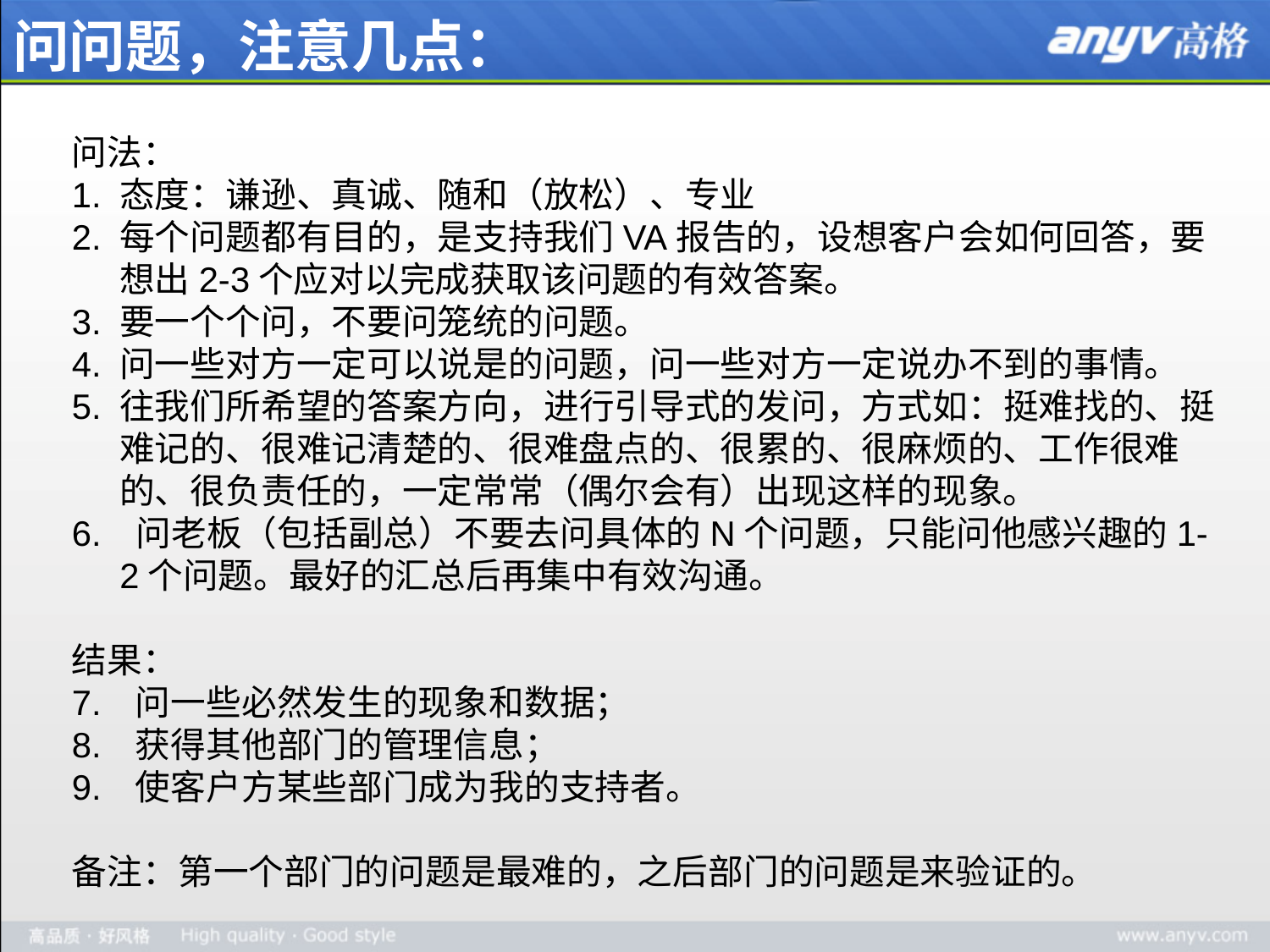

# 问问题，注意几点：
问法：
态度：谦逊、真诚、随和（放松）、专业
每个问题都有目的，是支持我们VA报告的，设想客户会如何回答，要想出2-3个应对以完成获取该问题的有效答案。
要一个个问，不要问笼统的问题。
问一些对方一定可以说是的问题，问一些对方一定说办不到的事情。
往我们所希望的答案方向，进行引导式的发问，方式如：挺难找的、挺难记的、很难记清楚的、很难盘点的、很累的、很麻烦的、工作很难的、很负责任的，一定常常（偶尔会有）出现这样的现象。
 问老板（包括副总）不要去问具体的N个问题，只能问他感兴趣的1-2个问题。最好的汇总后再集中有效沟通。

结果：
问一些必然发生的现象和数据；
获得其他部门的管理信息；
使客户方某些部门成为我的支持者。

备注：第一个部门的问题是最难的，之后部门的问题是来验证的。